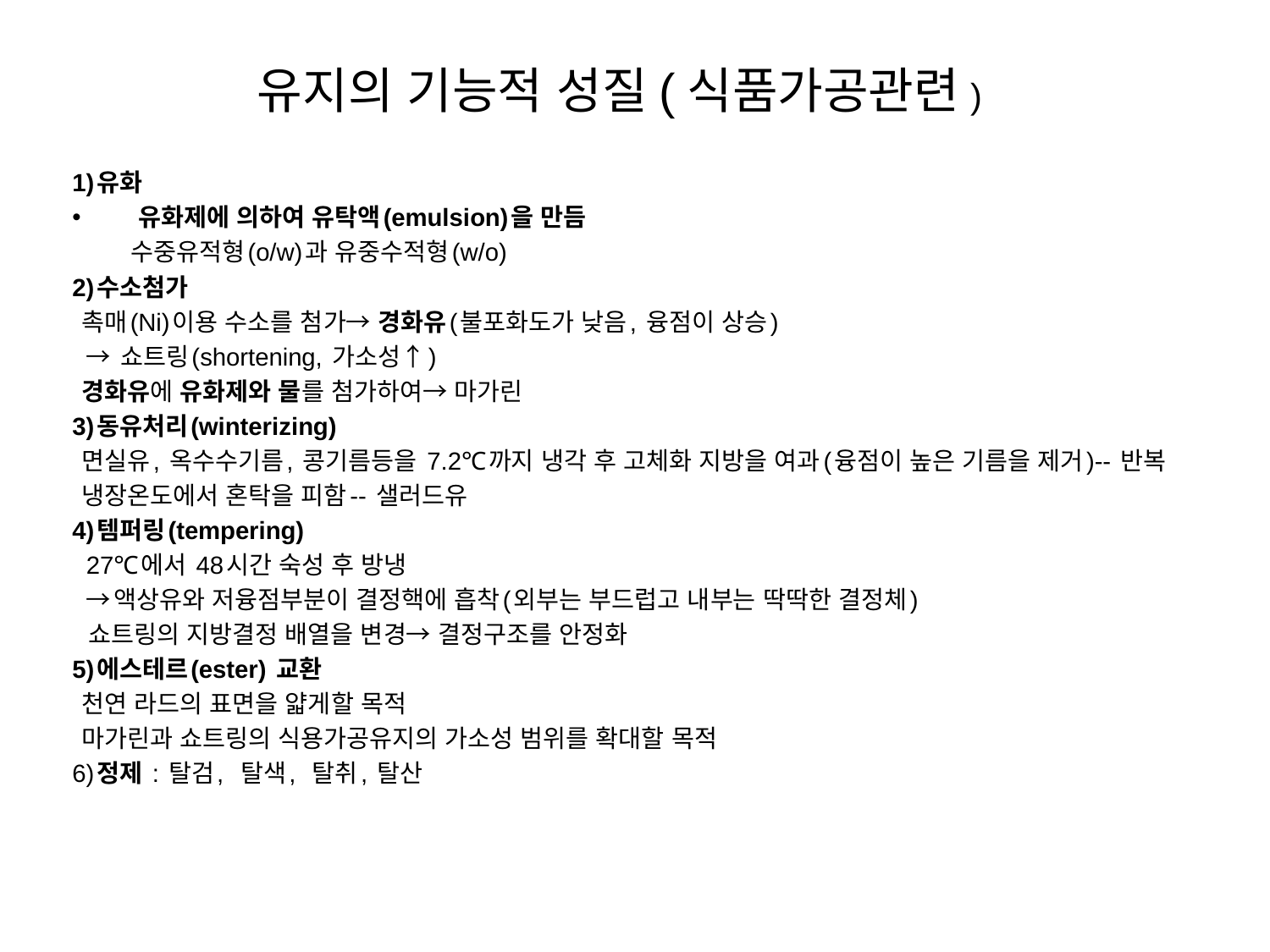

# 유지의 기능적 성질(식품가공관련)

1)유화
유화제에 의하여 유탁액(emulsion)을 만듬
        수중유적형(o/w)과 유중수적형(w/o)
2)수소첨가
 촉매(Ni)이용 수소를 첨가→ 경화유(불포화도가 낮음, 융점이 상승)
  → 쇼트링(shortening, 가소성↑)
 경화유에 유화제와 물를 첨가하여→ 마가린
3)동유처리(winterizing)
 면실유, 옥수수기름, 콩기름등을 7.2℃까지 냉각 후 고체화 지방을 여과(융점이 높은 기름을 제거)-- 반복
 냉장온도에서 혼탁을 피함-- 샐러드유
4)템퍼링(tempering)
  27℃에서 48시간 숙성 후 방냉
  →액상유와 저융점부분이 결정핵에 흡착(외부는 부드럽고 내부는 딱딱한 결정체)
  쇼트링의 지방결정 배열을 변경→ 결정구조를 안정화
5)에스테르(ester) 교환
 천연 라드의 표면을 얇게할 목적
 마가린과 쇼트링의 식용가공유지의 가소성 범위를 확대할 목적
6)정제 : 탈검,  탈색,  탈취, 탈산